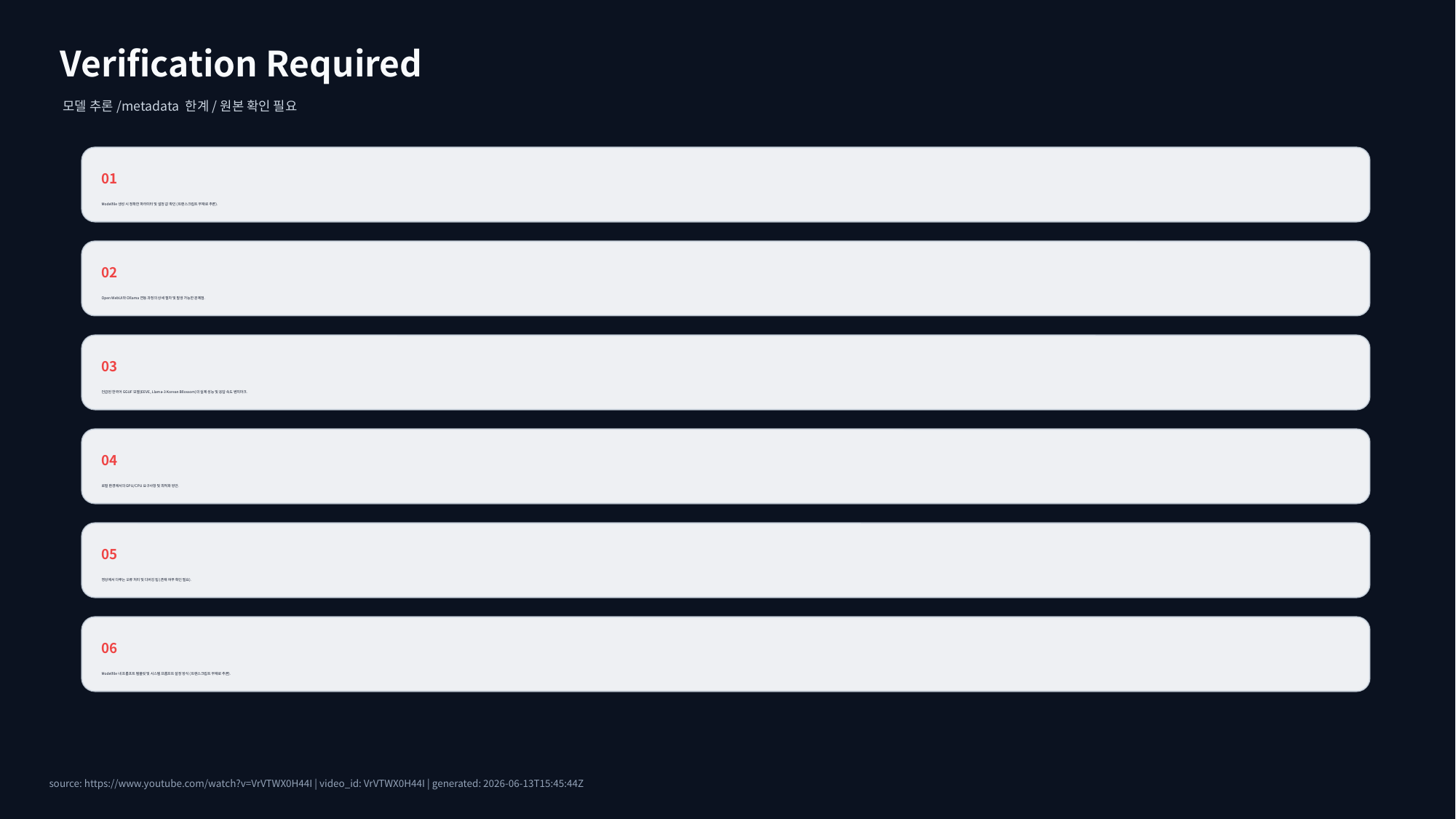

Verification Required
모델 추론/metadata 한계/원본 확인 필요

01
Modelfile 생성 시 정확한 파라미터 및 설정 값 확인 (트랜스크립트 부재로 추론).

02
Open WebUI와 Ollama 연동 과정의 상세 절차 및 발생 가능한 문제점.

03
언급된 한국어 GGUF 모델(EEVE, Llama-3 Korean Bllossom)의 실제 성능 및 응답 속도 벤치마크.

04
로컬 환경에서의 GPU/CPU 요구사항 및 최적화 방안.

05
영상에서 다루는 오류 처리 및 디버깅 팁 (존재 여부 확인 필요).

06
Modelfile 내 프롬프트 템플릿 및 시스템 프롬프트 설정 방식 (트랜스크립트 부재로 추론).
source: https://www.youtube.com/watch?v=VrVTWX0H44I | video_id: VrVTWX0H44I | generated: 2026-06-13T15:45:44Z